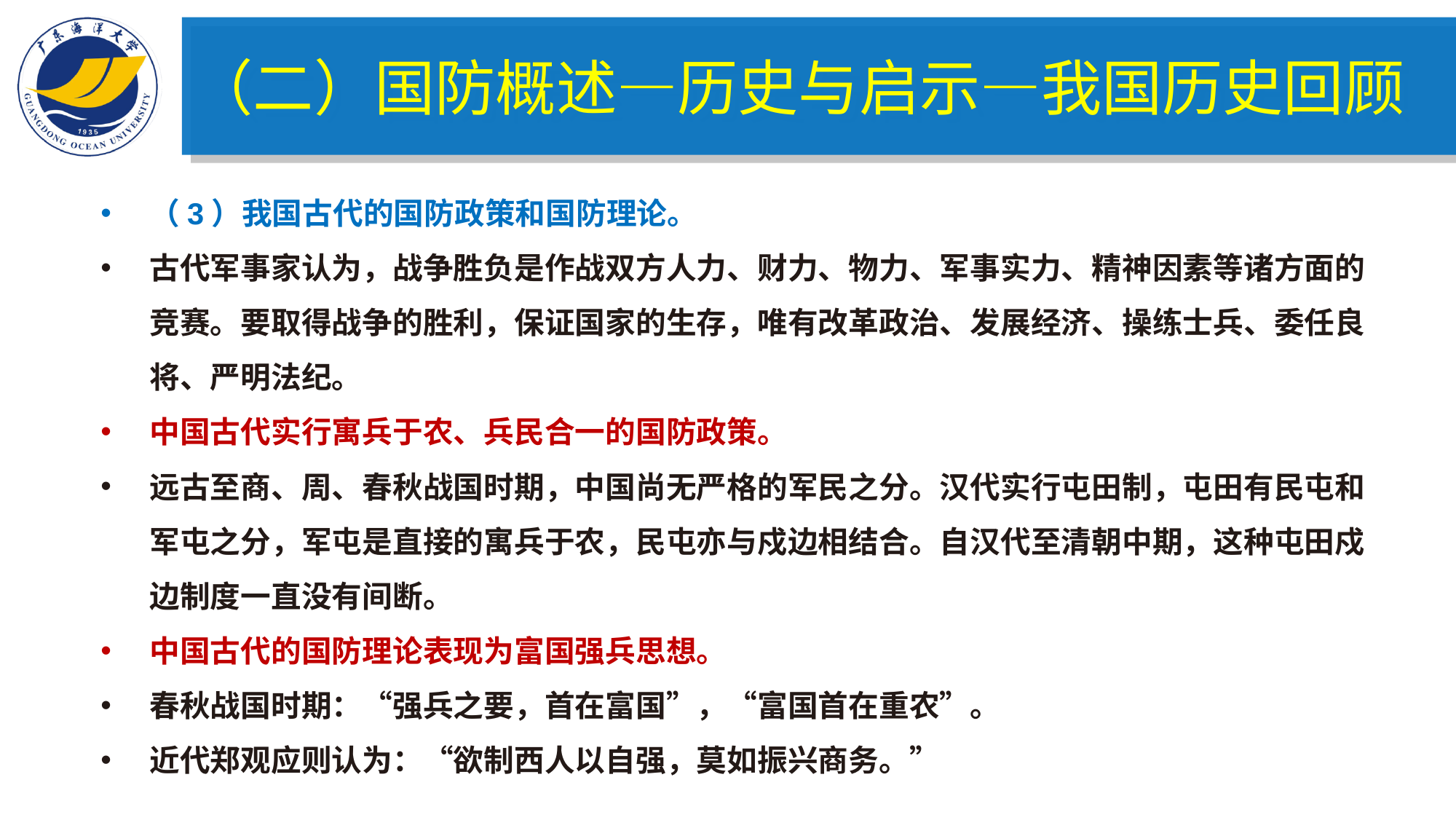

（二）国防概述—历史与启示—我国历史回顾
（3）我国古代的国防政策和国防理论。
古代军事家认为，战争胜负是作战双方人力、财力、物力、军事实力、精神因素等诸方面的竞赛。要取得战争的胜利，保证国家的生存，唯有改革政治、发展经济、操练士兵、委任良将、严明法纪。
中国古代实行寓兵于农、兵民合一的国防政策。
远古至商、周、春秋战国时期，中国尚无严格的军民之分。汉代实行屯田制，屯田有民屯和军屯之分，军屯是直接的寓兵于农，民屯亦与戍边相结合。自汉代至清朝中期，这种屯田戍边制度一直没有间断。
中国古代的国防理论表现为富国强兵思想。
春秋战国时期：“强兵之要，首在富国”，“富国首在重农”。
近代郑观应则认为：“欲制西人以自强，莫如振兴商务。”